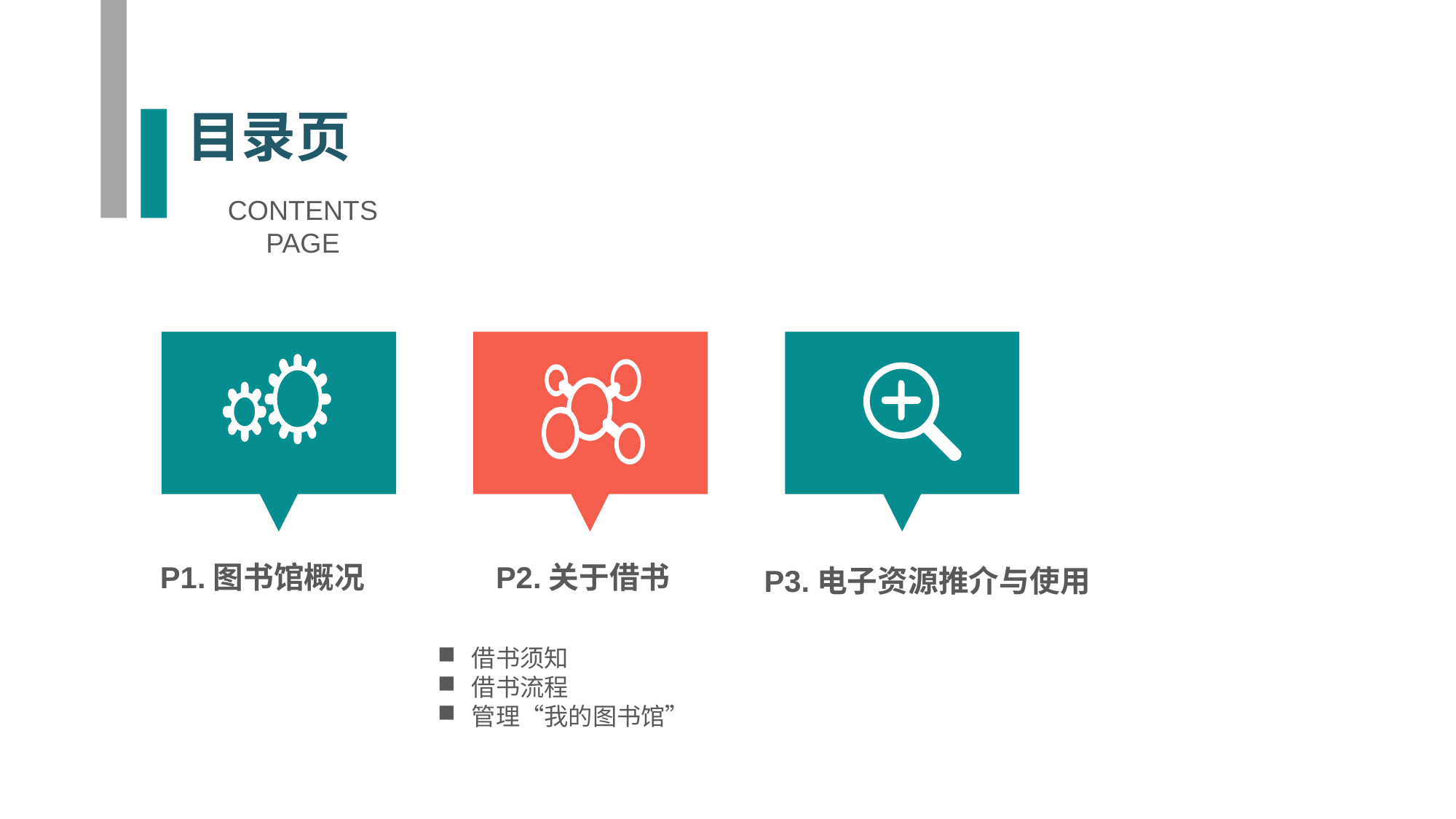

目录页

CONTENTS PAGE

P3.电子资源推介与使用
P1.图书馆概况

P2.关于借书
借书须知
借书流程
管理“我的图书馆”